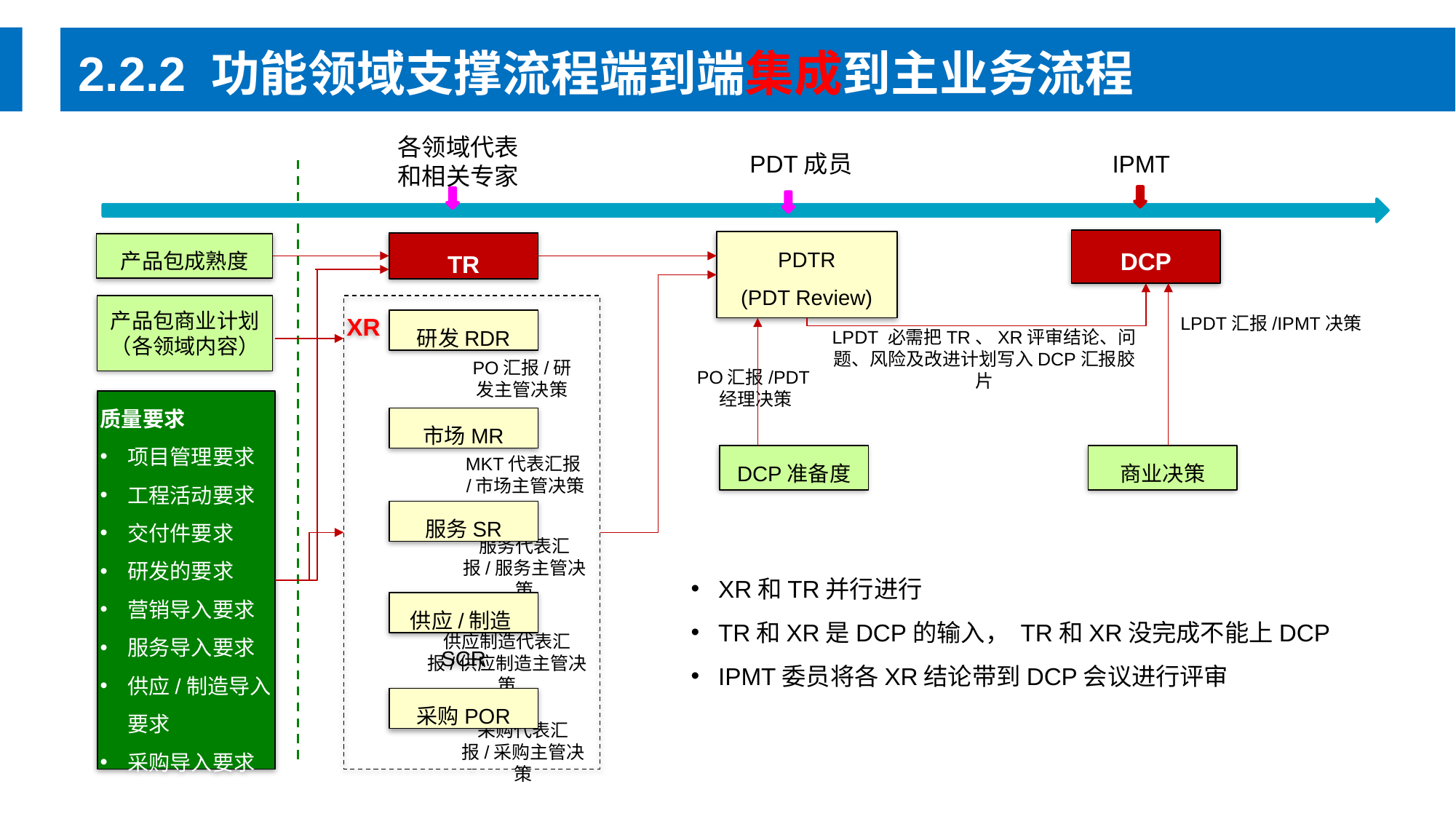

2.2.2 功能领域支撑流程端到端集成到主业务流程
各领域代表和相关专家
PDT成员
IPMT

DCP
PDTR
(PDT Review)

TR
产品包成熟度
产品包商业计划（各领域内容）
XR
LPDT汇报/IPMT决策
研发RDR
LPDT 必需把TR、XR评审结论、问题、风险及改进计划写入DCP汇报胶片
PO汇报/研发主管决策
PO汇报/PDT经理决策
质量要求
项目管理要求
工程活动要求
交付件要求
研发的要求
营销导入要求
服务导入要求
供应/制造导入要求
采购导入要求

市场MR
商业决策
DCP准备度
MKT代表汇报/市场主管决策
服务SR
服务代表汇报/服务主管决策
XR和TR并行进行
TR和XR是DCP的输入， TR和XR没完成不能上DCP
IPMT委员将各XR结论带到DCP会议进行评审
供应/制造SCR
供应制造代表汇报/供应制造主管决策
采购POR
采购代表汇报/采购主管决策
35